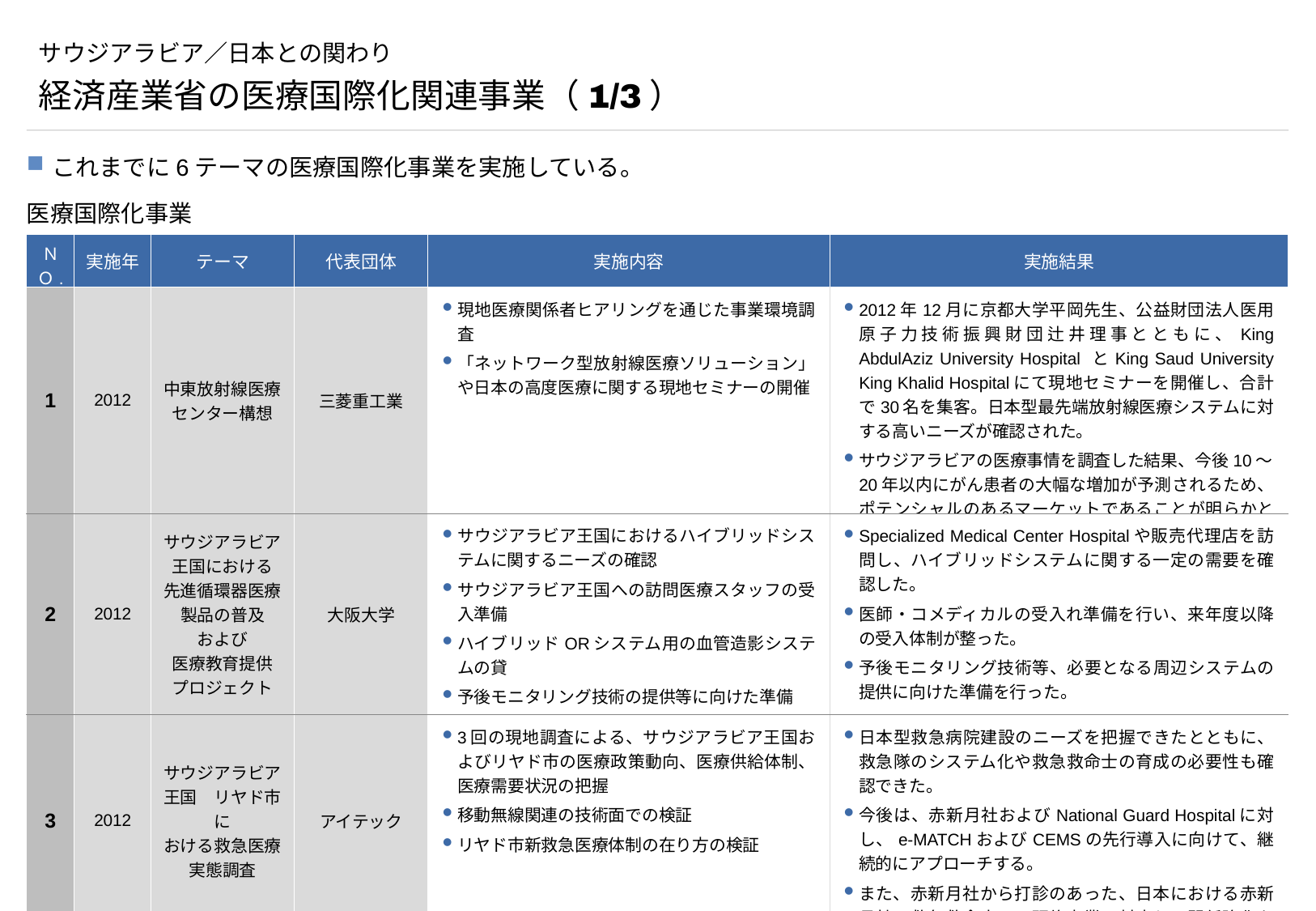

# サウジアラビア／日本との関わり
経済産業省の医療国際化関連事業（1/3）
これまでに6テーマの医療国際化事業を実施している。
医療国際化事業
| ＮＯ. | 実施年 | テーマ | 代表団体 | 実施内容 | 実施結果 |
| --- | --- | --- | --- | --- | --- |
| 1 | 2012 | 中東放射線医療センター構想 | 三菱重工業 | 現地医療関係者ヒアリングを通じた事業環境調査 「ネットワーク型放射線医療ソリューション」や日本の高度医療に関する現地セミナーの開催 | 2012年12月に京都大学平岡先生、公益財団法人医用原子力技術振興財団辻井理事とともに、King AbdulAziz University Hospital とKing Saud University King Khalid Hospitalにて現地セミナーを開催し、合計で30名を集客。日本型最先端放射線医療システムに対する高いニーズが確認された。 サウジアラビアの医療事情を調査した結果、今後10～20年以内にがん患者の大幅な増加が予測されるため、ポテンシャルのあるマーケットであることが明らかとなった。 |
| 2 | 2012 | サウジアラビア王国における 先進循環器医療製品の普及 および 医療教育提供 プロジェクト | 大阪大学 | サウジアラビア王国におけるハイブリッドシステムに関するニーズの確認 サウジアラビア王国への訪問医療スタッフの受入準備 ハイブリッドORシステム用の血管造影システムの貸 予後モニタリング技術の提供等に向けた準備 | Specialized Medical Center Hospitalや販売代理店を訪問し、ハイブリッドシステムに関する一定の需要を確認した。 医師・コメディカルの受入れ準備を行い、来年度以降の受入体制が整った。 予後モニタリング技術等、必要となる周辺システムの提供に向けた準備を行った。 |
| 3 | 2012 | サウジアラビア王国　リヤド市に おける救急医療 実態調査 | アイテック | 3回の現地調査による、サウジアラビア王国およびリヤド市の医療政策動向、医療供給体制、医療需要状況の把握 移動無線関連の技術面での検証 リヤド市新救急医療体制の在り方の検証 | 日本型救急病院建設のニーズを把握できたとともに、救急隊のシステム化や救急救命士の育成の必要性も確認できた。 今後は、赤新月社およびNational Guard Hospitalに対し、e-MATCHおよびCEMSの先行導入に向けて、継続的にアプローチする。 また、赤新月社から打診のあった、日本における赤新月社の救急救命士の　研修事業に対応し、関係強化を図る。 |
（出所） 経済産業省HP